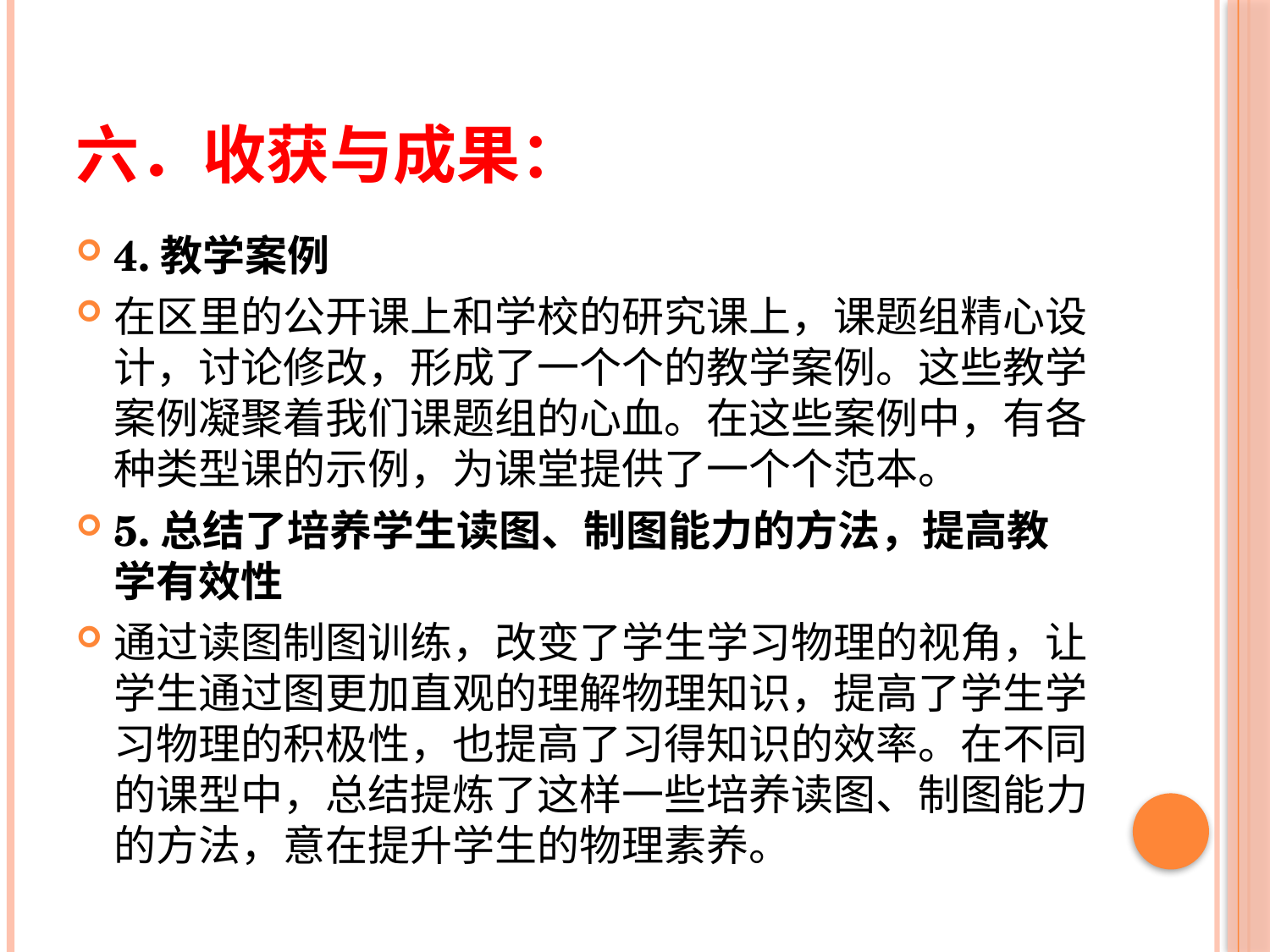

# 六．收获与成果：
4.教学案例
在区里的公开课上和学校的研究课上，课题组精心设计，讨论修改，形成了一个个的教学案例。这些教学案例凝聚着我们课题组的心血。在这些案例中，有各种类型课的示例，为课堂提供了一个个范本。
5.总结了培养学生读图、制图能力的方法，提高教学有效性
通过读图制图训练，改变了学生学习物理的视角，让学生通过图更加直观的理解物理知识，提高了学生学习物理的积极性，也提高了习得知识的效率。在不同的课型中，总结提炼了这样一些培养读图、制图能力的方法，意在提升学生的物理素养。